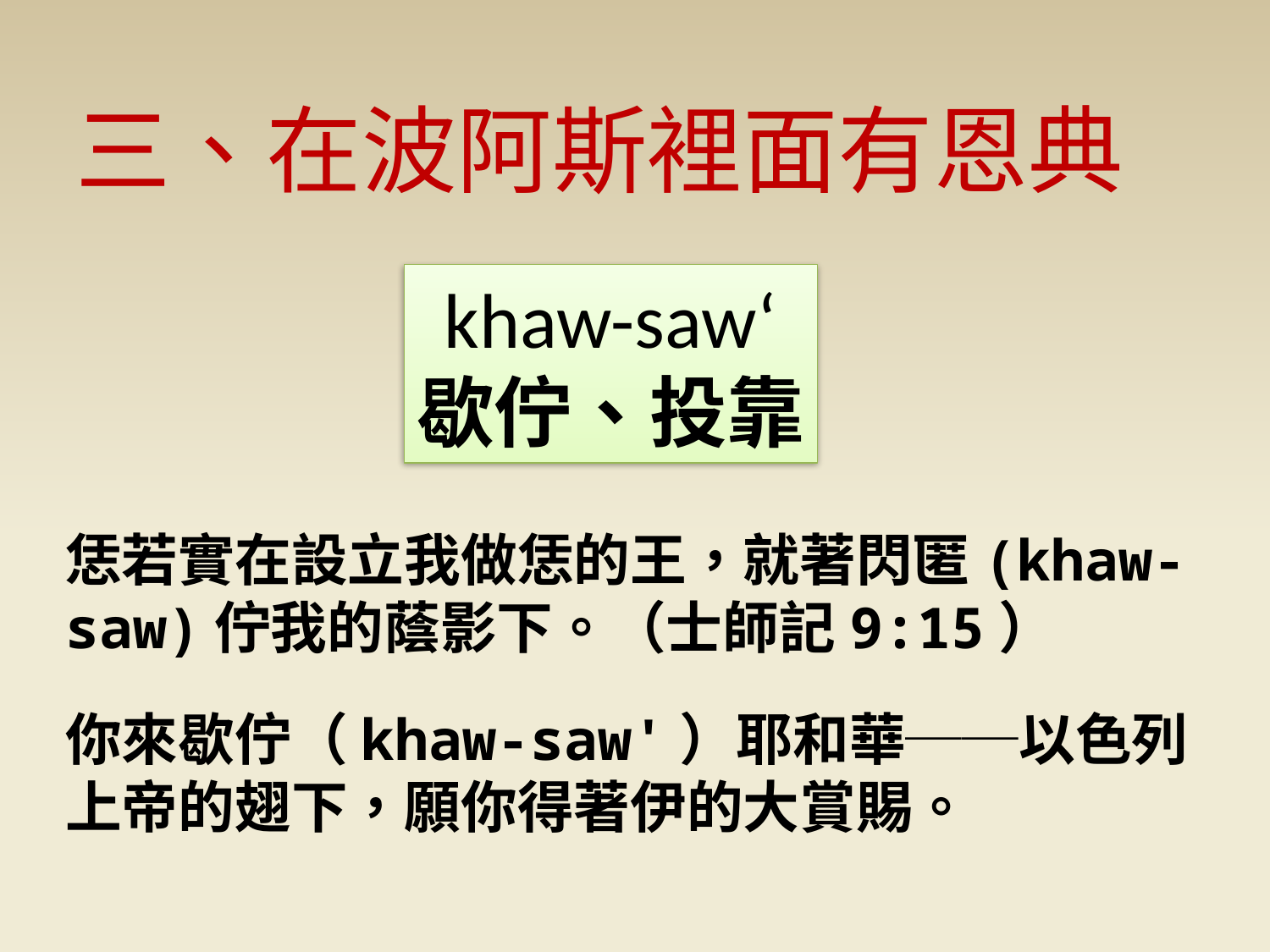

三、在波阿斯裡面有恩典
khaw-saw‘
歇佇、投靠
恁若實在設立我做恁的王，就著閃匿(khaw-saw)佇我的蔭影下。（士師記9:15）
你來歇佇（khaw-saw'）耶和華──以色列上帝的翅下，願你得著伊的大賞賜。